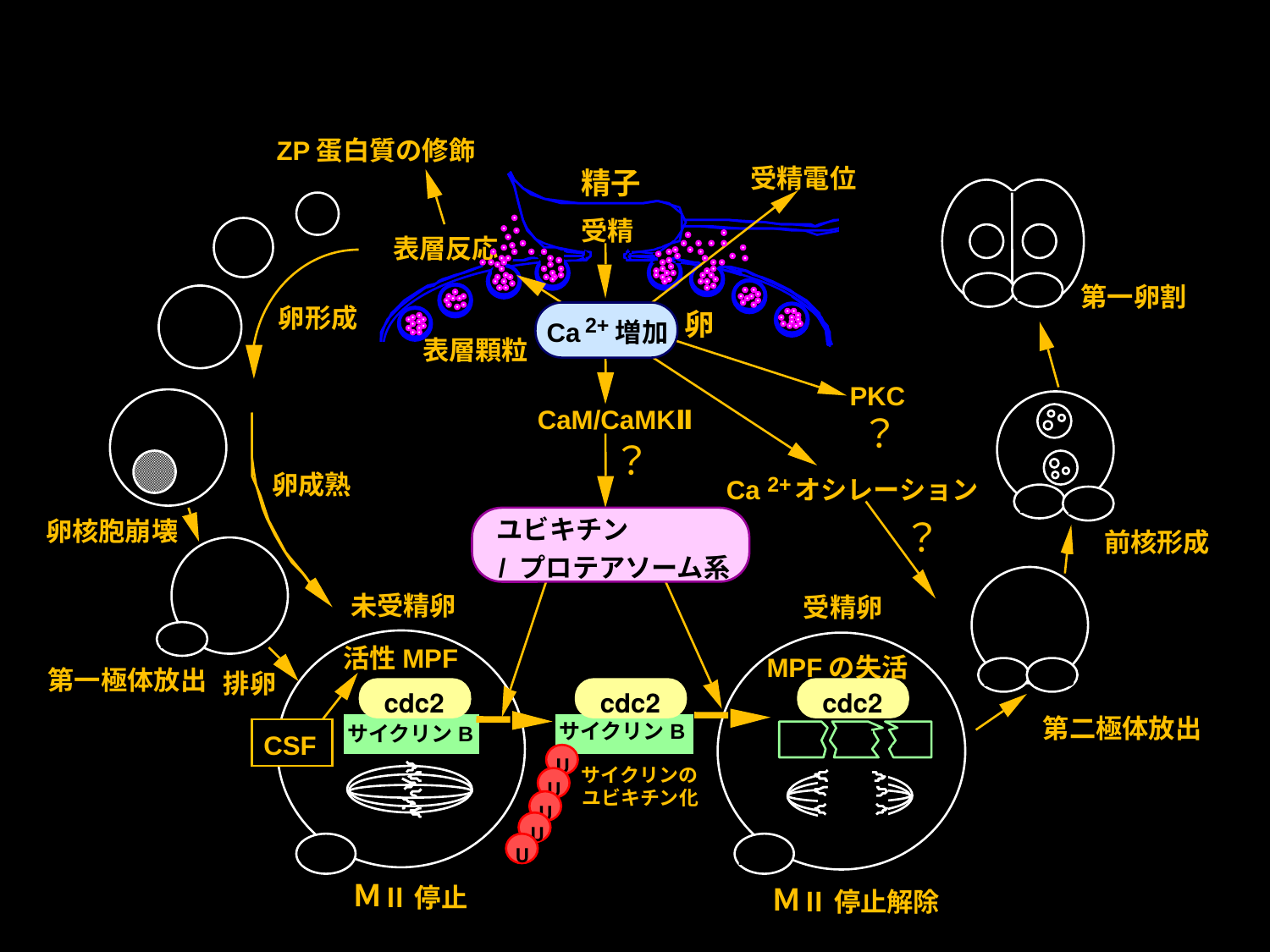

2+
Ca
による卵活性化機構

ZP蛋白質の修飾
受精電位
精子

受精

表層反応

1PB
2PB
第一卵割

卵形成

卵

2+

Ca
増加

表層顆粒

PKC

CaM/CaMKⅡ

？

？

卵成熟
2+
Ca
オシレーション

1PB
2PB

ユビキチン
/ プロテアソーム系
？
卵核胞崩壊

前核形成

未受精卵
受精卵

1PB

活性MPF

MPFの失活

第一極体放出
1PB
2PB
排卵

cdc2

cdc2

cdc2

第二極体放出

サイクリンB

サイクリンB

サイ
クリ
ンＢ
CSF

U

サイクリンの

U
ユビキチン化

U

U

1PB
1PB
U
Ｍ
Ⅱ停止
Ｍ
Ⅱ停止解除